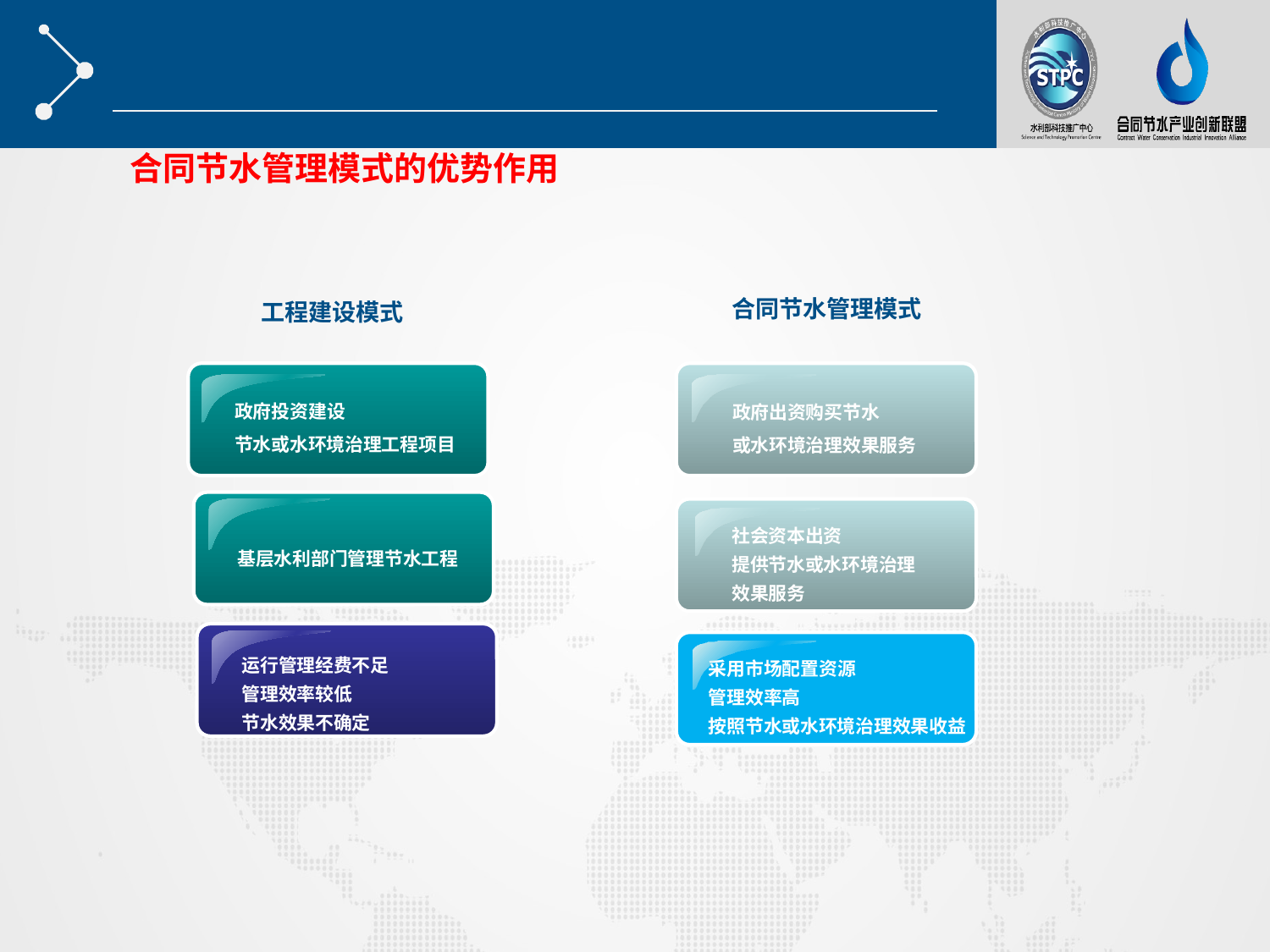

合同节水管理模式的优势作用
合同节水管理模式
工程建设模式

政府投资建设
节水或水环境治理工程项目
政府出资购买节水
或水环境治理效果服务

社会资本出资
提供节水或水环境治理
效果服务
基层水利部门管理节水工程

运行管理经费不足
管理效率较低
节水效果不确定

采用市场配置资源
管理效率高
按照节水或水环境治理效果收益